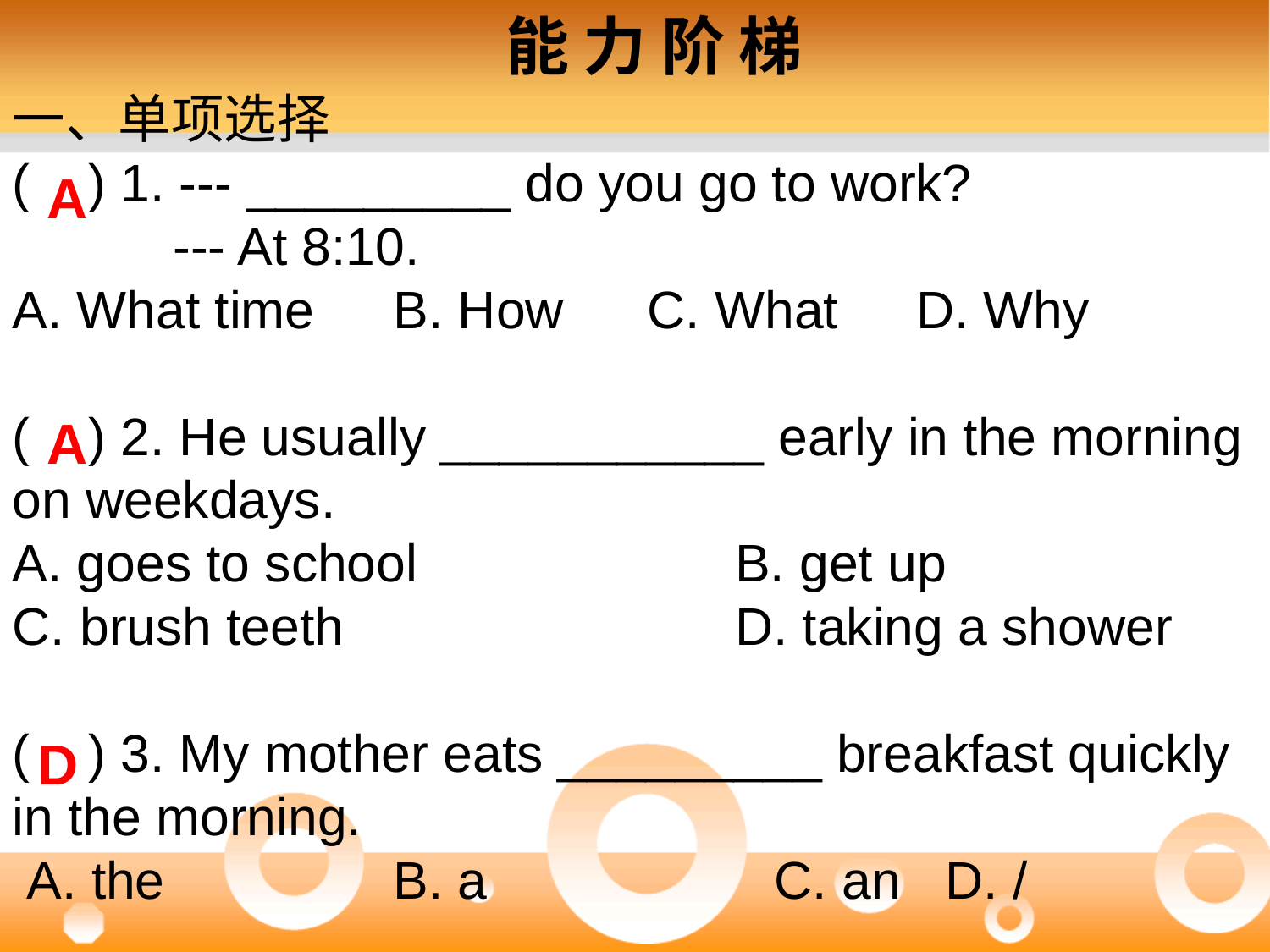

能 力 阶 梯
一、单项选择
(    ) 1. --- _________ do you go to work?
           --- At 8:10.
A. What time	B. How	C. What 	 D. Why

(    ) 2. He usually ___________ early in the morning on weekdays.
A. goes to school		      B. get up
C. brush teeth			      D. taking a shower

(    ) 3. My mother eats _________ breakfast quickly in the morning.
 A. the		B. a			C. an	   D. /
A
A
D